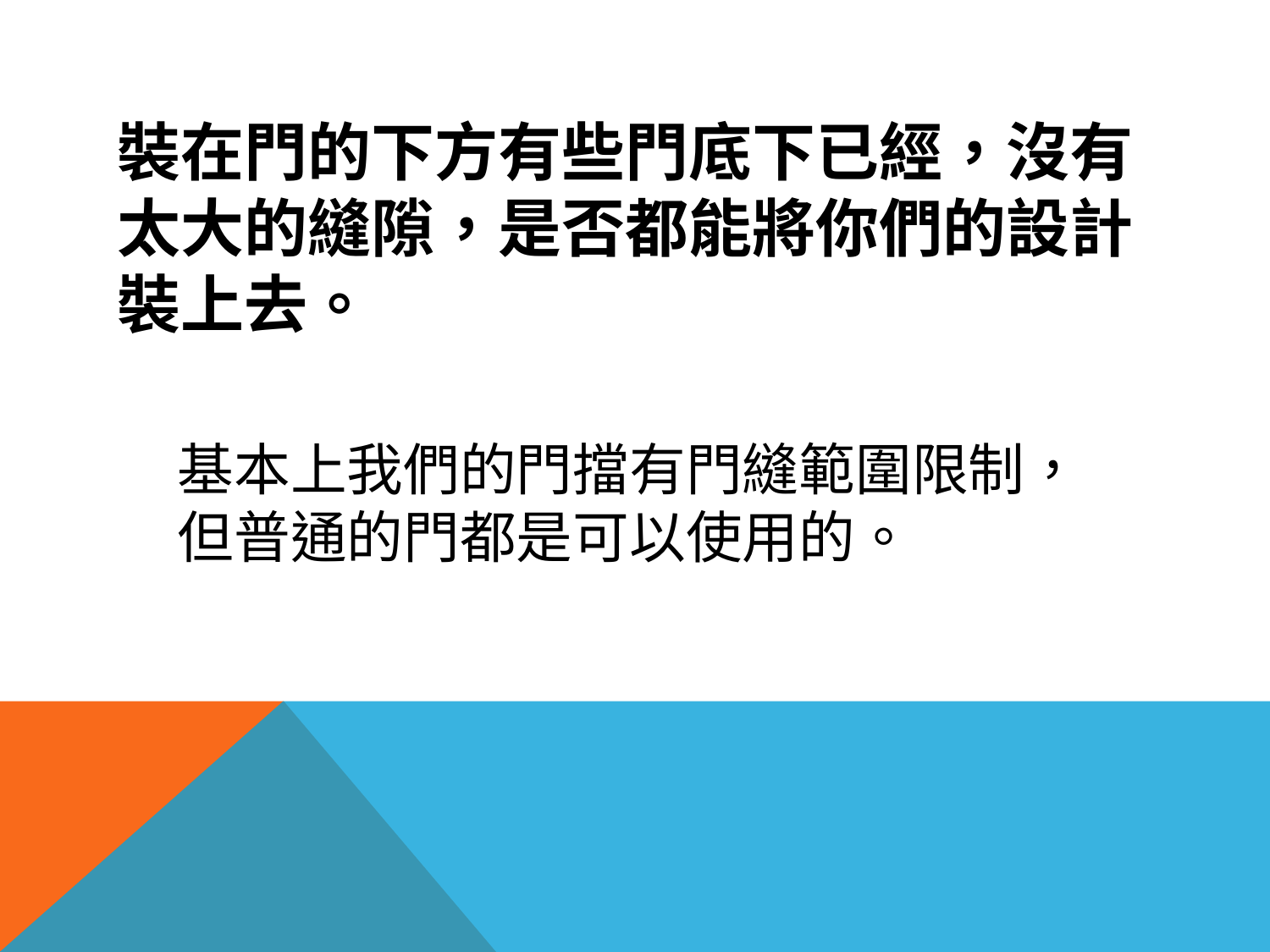

裝在門的下方有些門底下已經，沒有太大的縫隙，是否都能將你們的設計裝上去。
基本上我們的門擋有門縫範圍限制，但普通的門都是可以使用的。